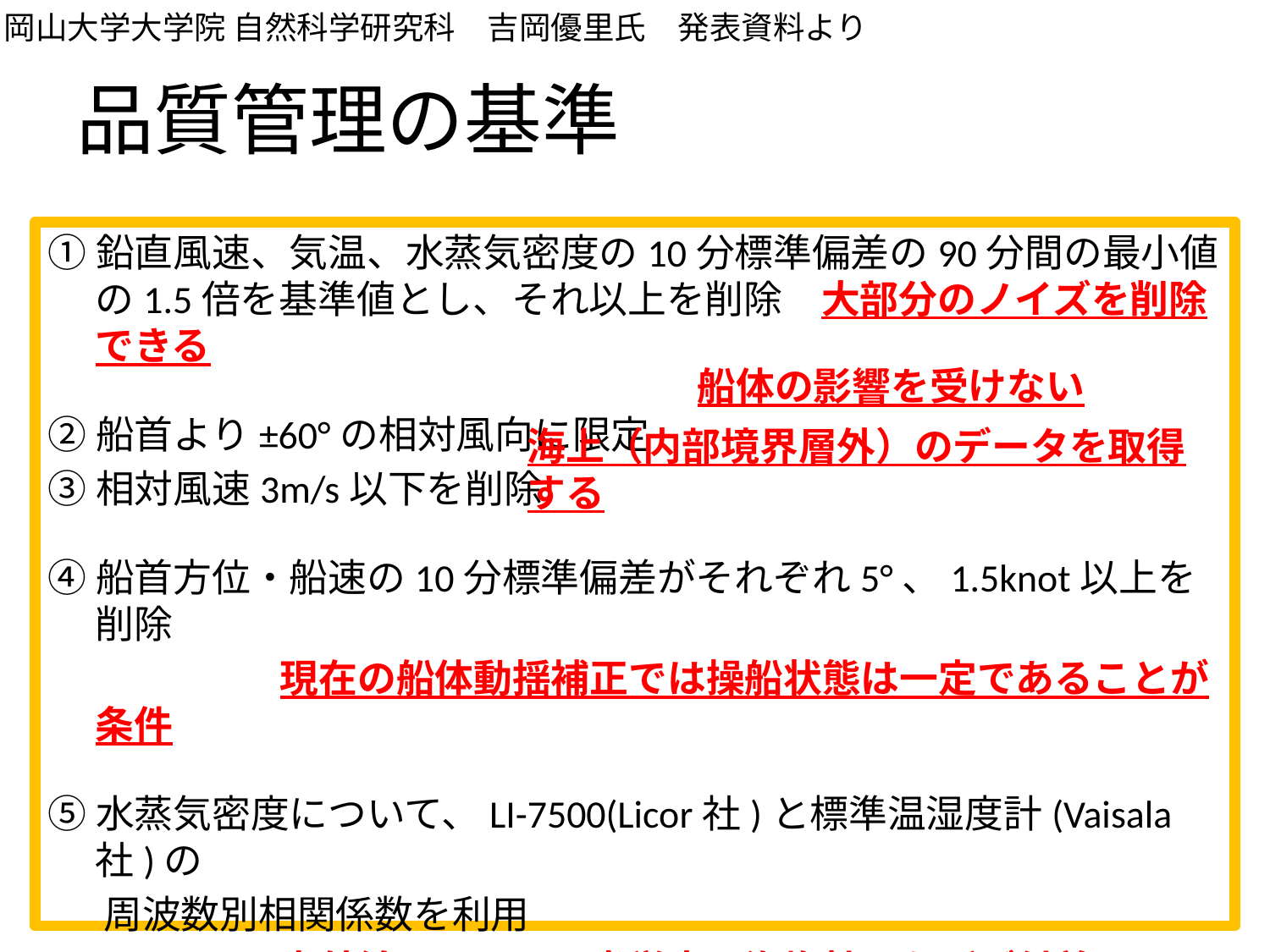

岡山大学大学院 自然科学研究科　吉岡優里氏　発表資料より
# 品質管理の基準
①鉛直風速、気温、水蒸気密度の10分標準偏差の90分間の最小値の1.5倍を基準値とし、それ以上を削除　大部分のノイズを削除できる

②船首より±60°の相対風向に限定
③相対風速3m/s以下を削除

④船首方位・船速の10分標準偏差がそれぞれ5°、1.5knot以上を削除
　　　　　　現在の船体動揺補正では操船状態は一定であることが条件

⑤水蒸気密度について、LI-7500(Licor社)と標準温湿度計(Vaisala社)の
　  周波数別相関係数を利用
　　　　　　赤外線センサーは光学窓へ海塩粒子などが付着すると
　　　　　　正しい変動測定ができない

船体の影響を受けない
海上（内部境界層外）のデータを取得する